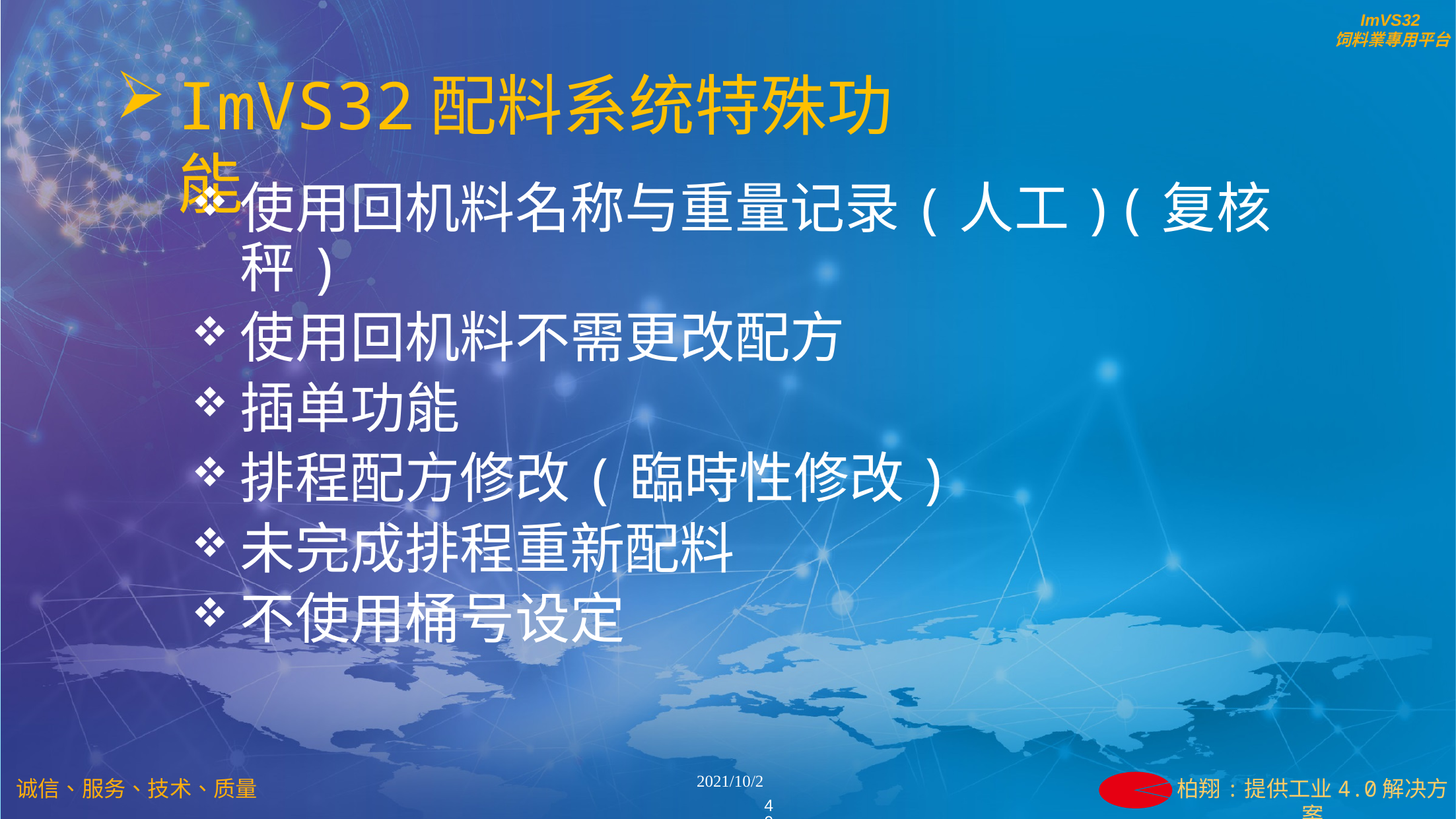

ImVS32配料系统特殊功能
使用回机料名称与重量记录(人工)(复核秤)
使用回机料不需更改配方
插单功能
排程配方修改(臨時性修改)
未完成排程重新配料
不使用桶号设定

40